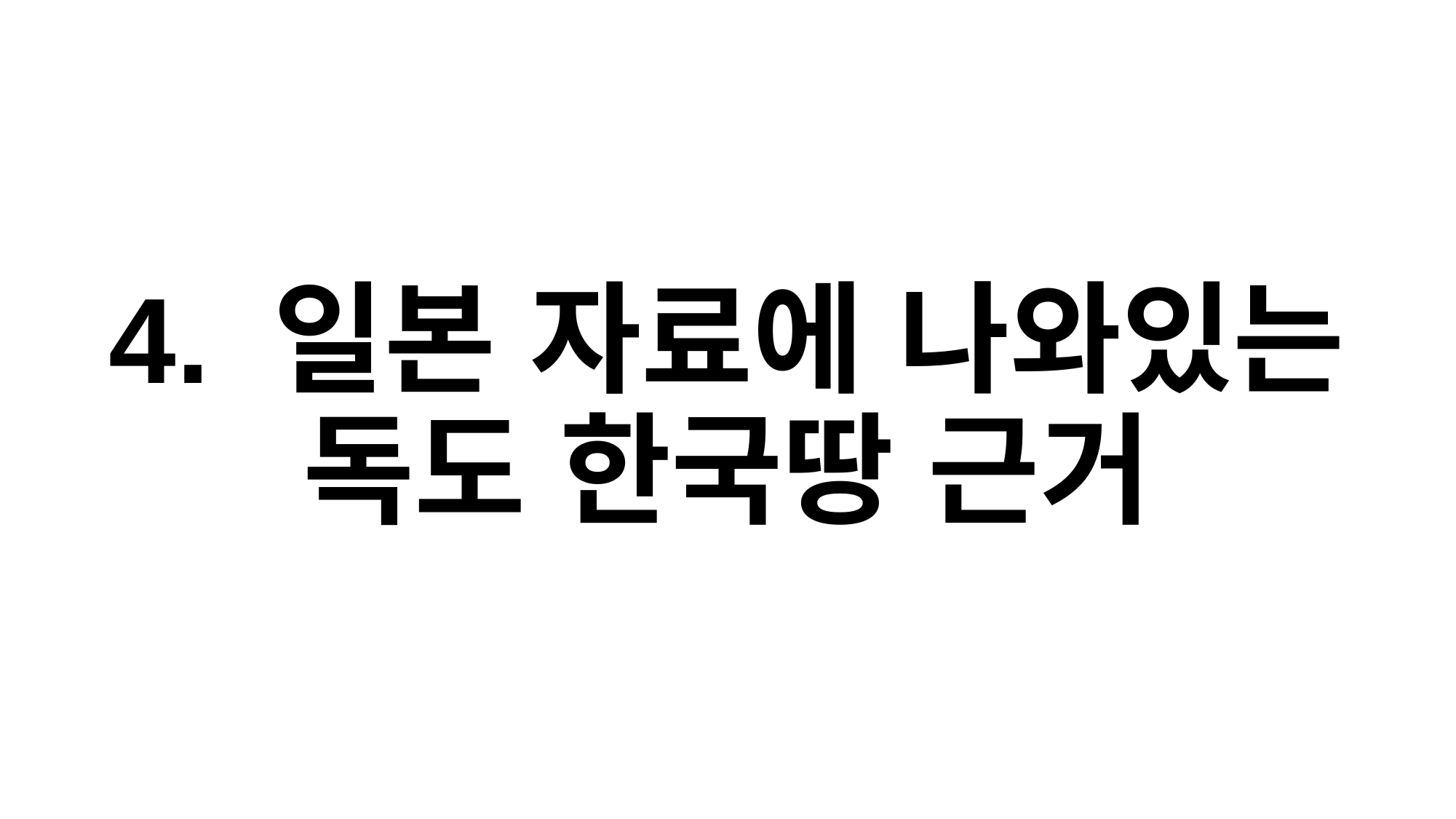

# 4. 일본 자료에 나와있는 독도 한국땅 근거